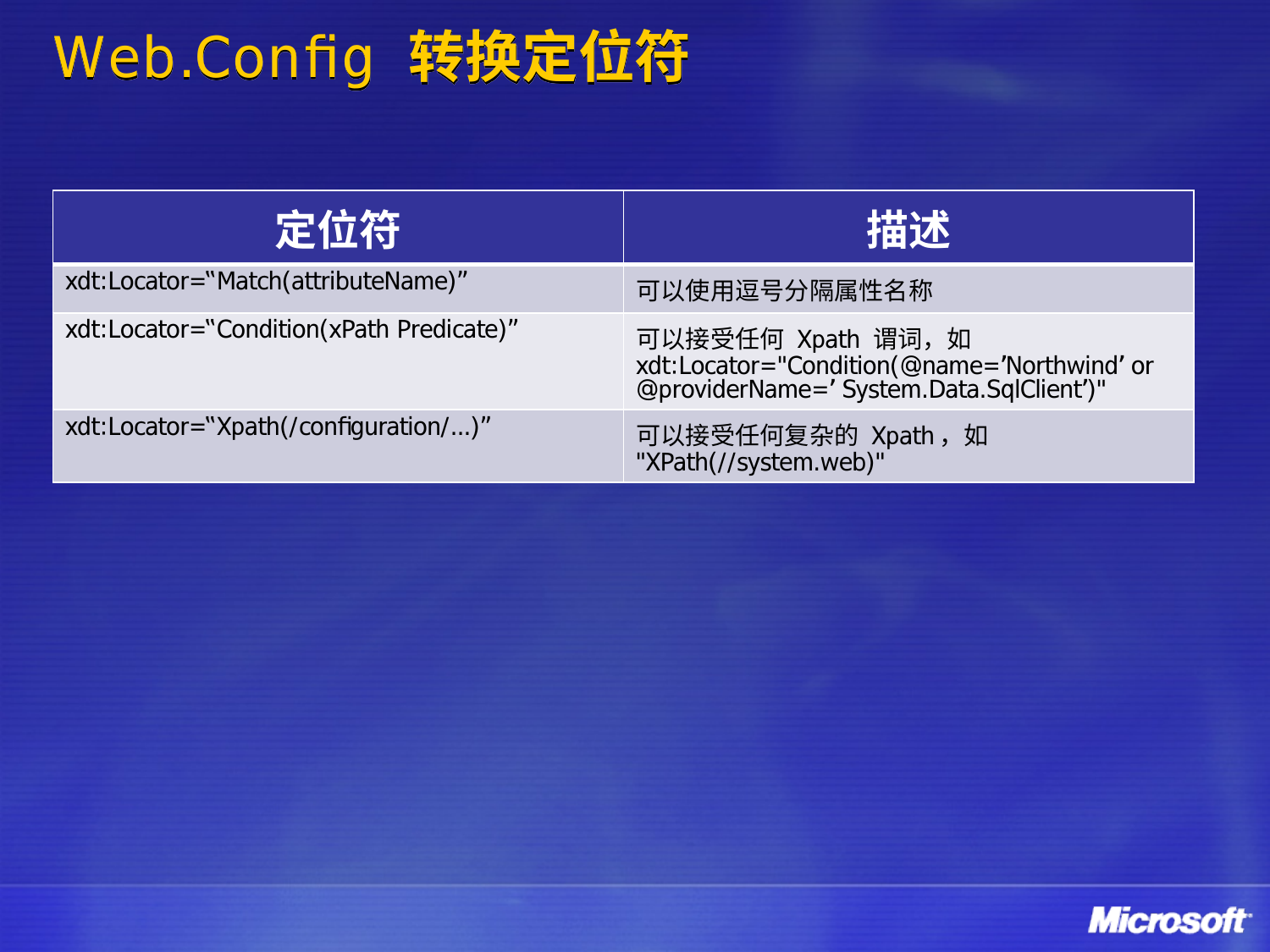

# Web.Config 转换定位符
| 定位符 | 描述 |
| --- | --- |
| xdt:Locator=“Match(attributeName)” | 可以使用逗号分隔属性名称 |
| xdt:Locator=“Condition(xPath Predicate)” | 可以接受任何 Xpath 谓词，如xdt:Locator="Condition(@name=’Northwind’ or @providerName=’ System.Data.SqlClient’)" |
| xdt:Locator=“Xpath(/configuration/…)” | 可以接受任何复杂的 Xpath，如 "XPath(//system.web)" |